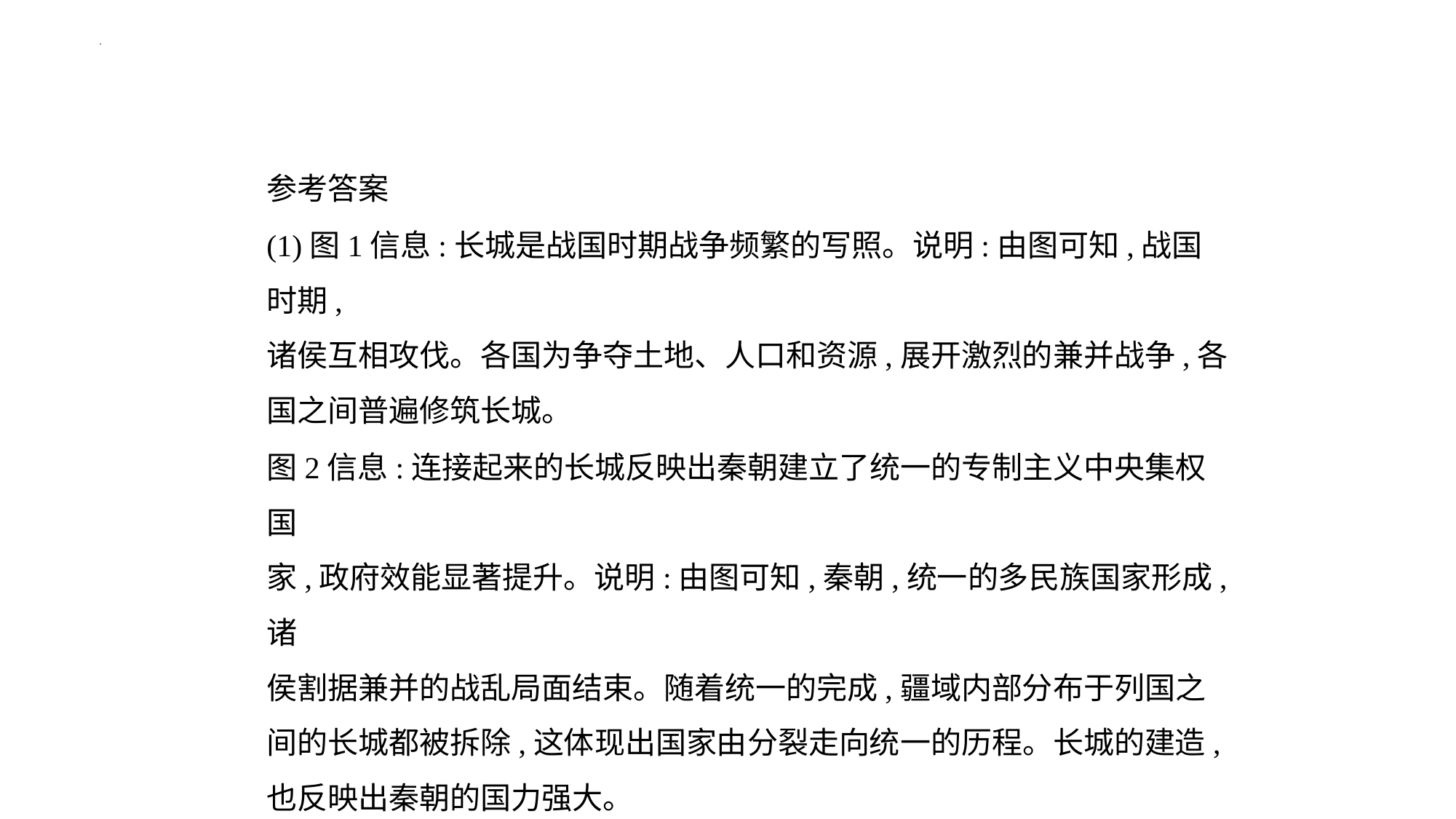

参考答案
(1)图1信息:长城是战国时期战争频繁的写照。说明:由图可知,战国时期,
诸侯互相攻伐。各国为争夺土地、人口和资源,展开激烈的兼并战争,各
国之间普遍修筑长城。
图2信息:连接起来的长城反映出秦朝建立了统一的专制主义中央集权国
家,政府效能显著提升。说明:由图可知,秦朝,统一的多民族国家形成,诸
侯割据兼并的战乱局面结束。随着统一的完成,疆域内部分布于列国之
间的长城都被拆除,这体现出国家由分裂走向统一的历程。长城的建造,
也反映出秦朝的国力强大。
(2)民族的迁徙与交融;民族碰撞与互动。